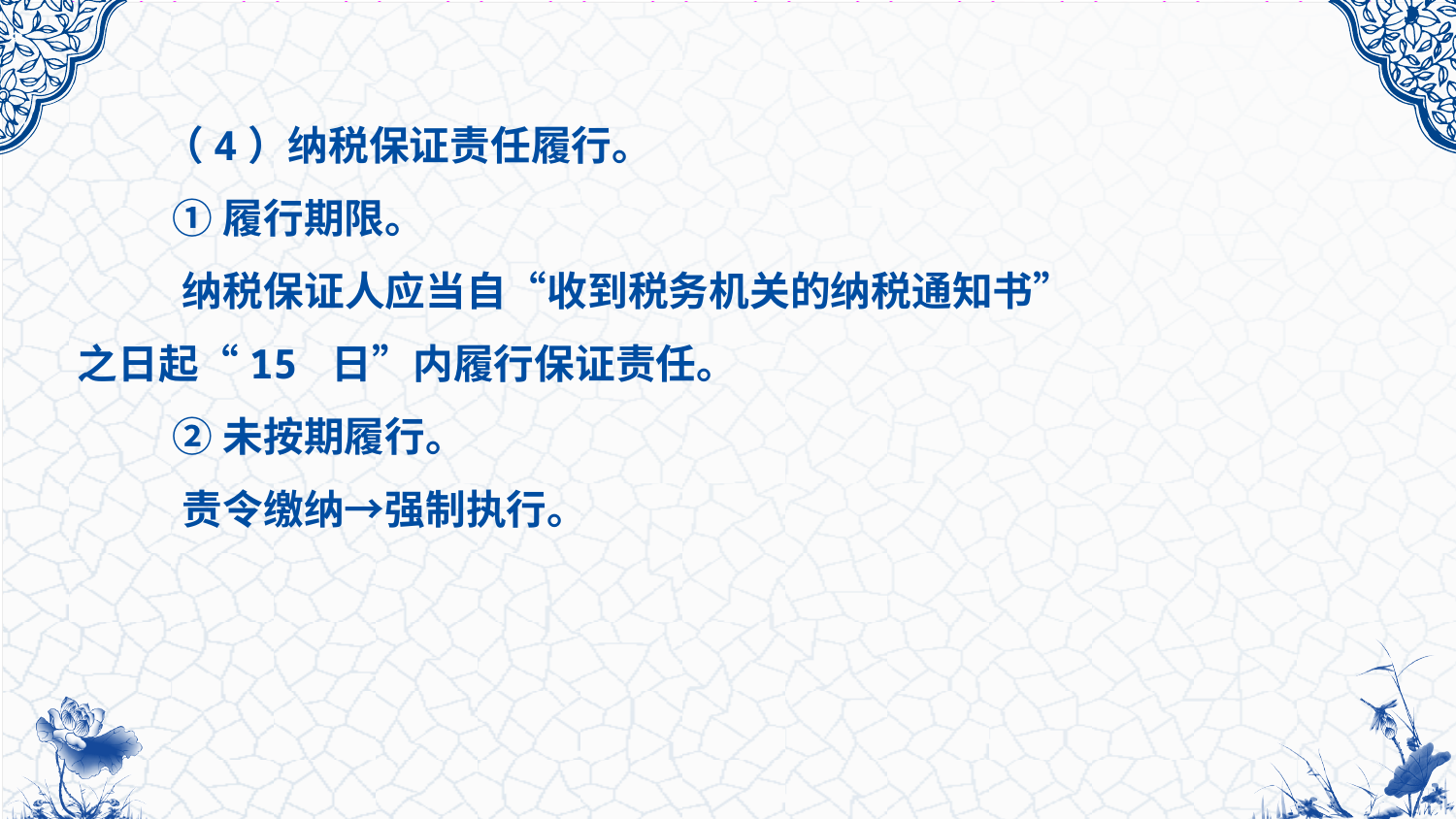

（4）纳税保证责任履行。
 ①履行期限。
 纳税保证人应当自“收到税务机关的纳税通知书”之日起“15 日”内履行保证责任。
 ②未按期履行。
 责令缴纳→强制执行。